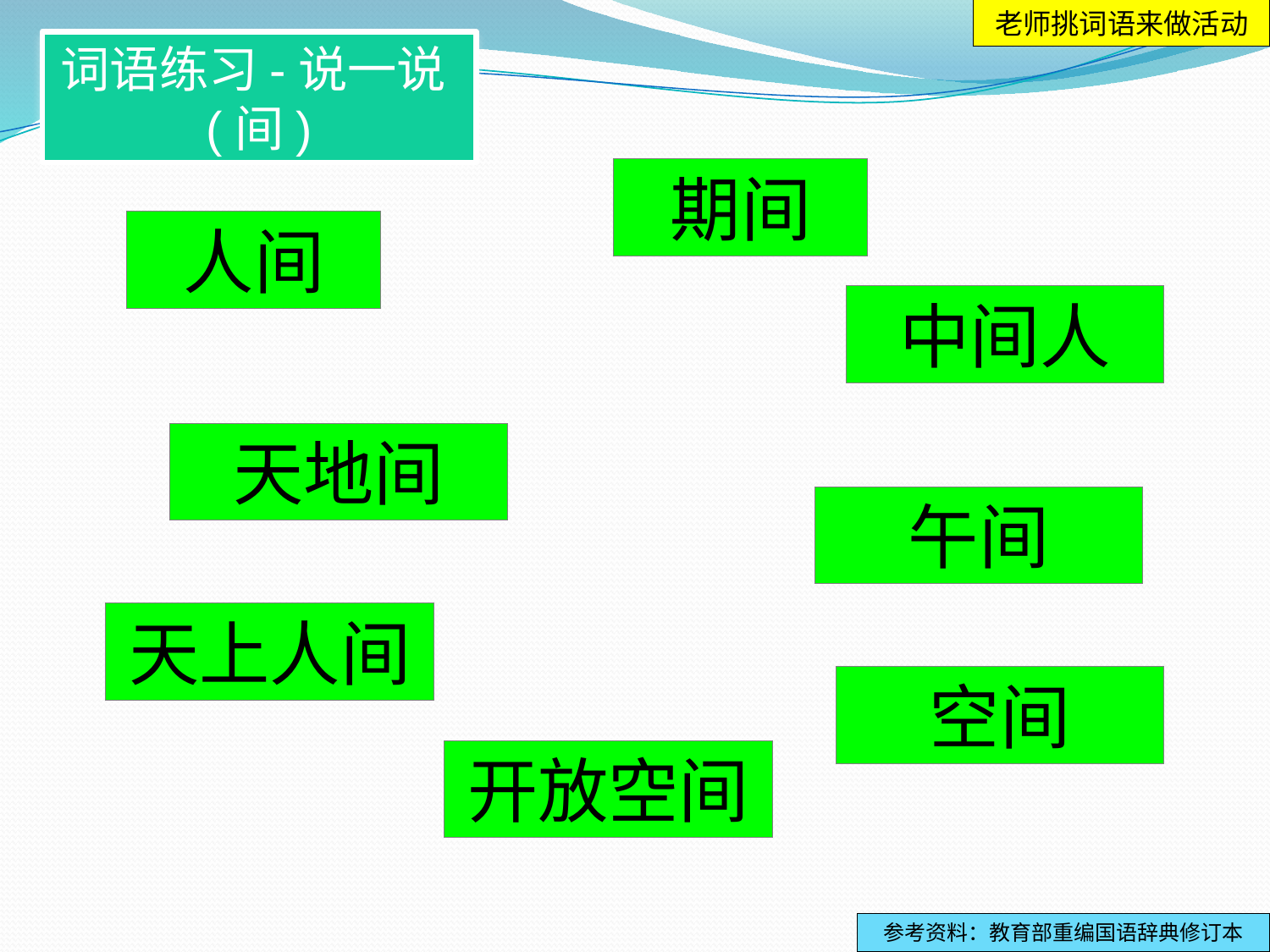

老师挑词语来做活动
词语练习-说一说(间)
期间
人间
中间人
天地间
午间
天上人间
空间
开放空间
参考资料：教育部重编国语辞典修订本